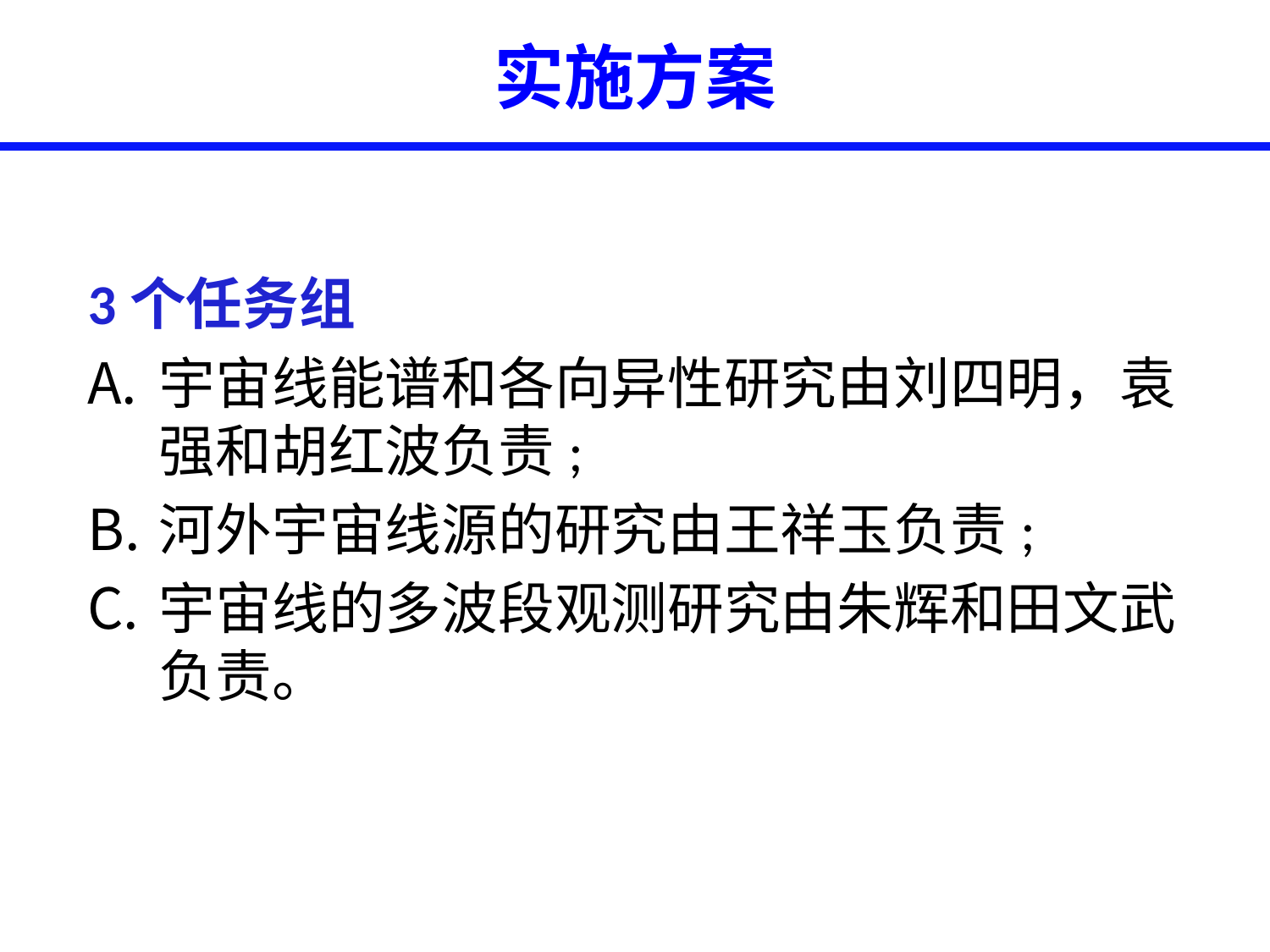

# 实施方案
3个任务组
宇宙线能谱和各向异性研究由刘四明，袁强和胡红波负责;
河外宇宙线源的研究由王祥玉负责;
宇宙线的多波段观测研究由朱辉和田文武负责。